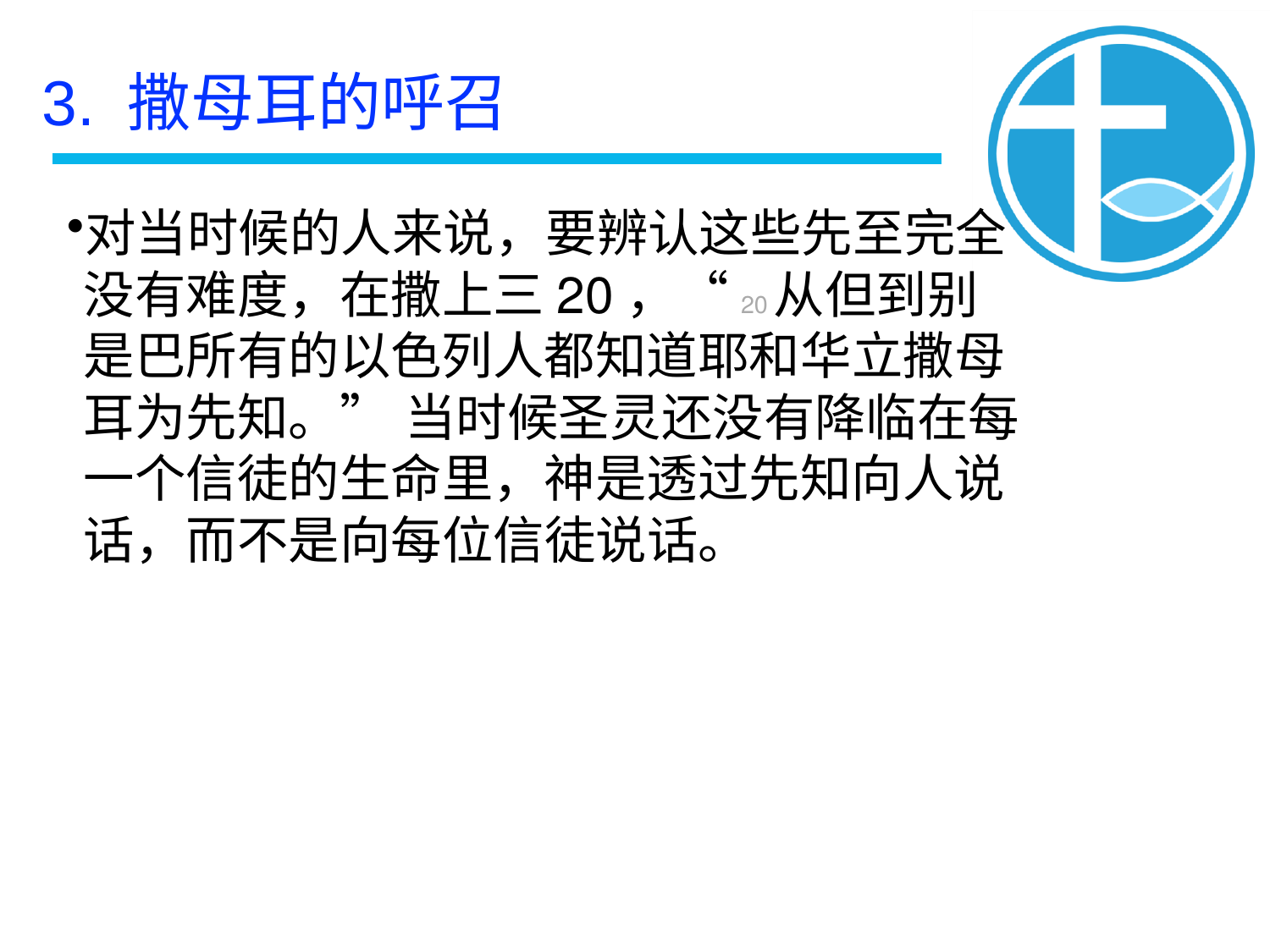

3. 撒母耳的呼召
对当时候的人来说，要辨认这些先至完全没有难度，在撒上三20，“20从但到别是巴所有的以色列人都知道耶和华立撒母耳为先知。” 当时候圣灵还没有降临在每一个信徒的生命里，神是透过先知向人说话，而不是向每位信徒说话。